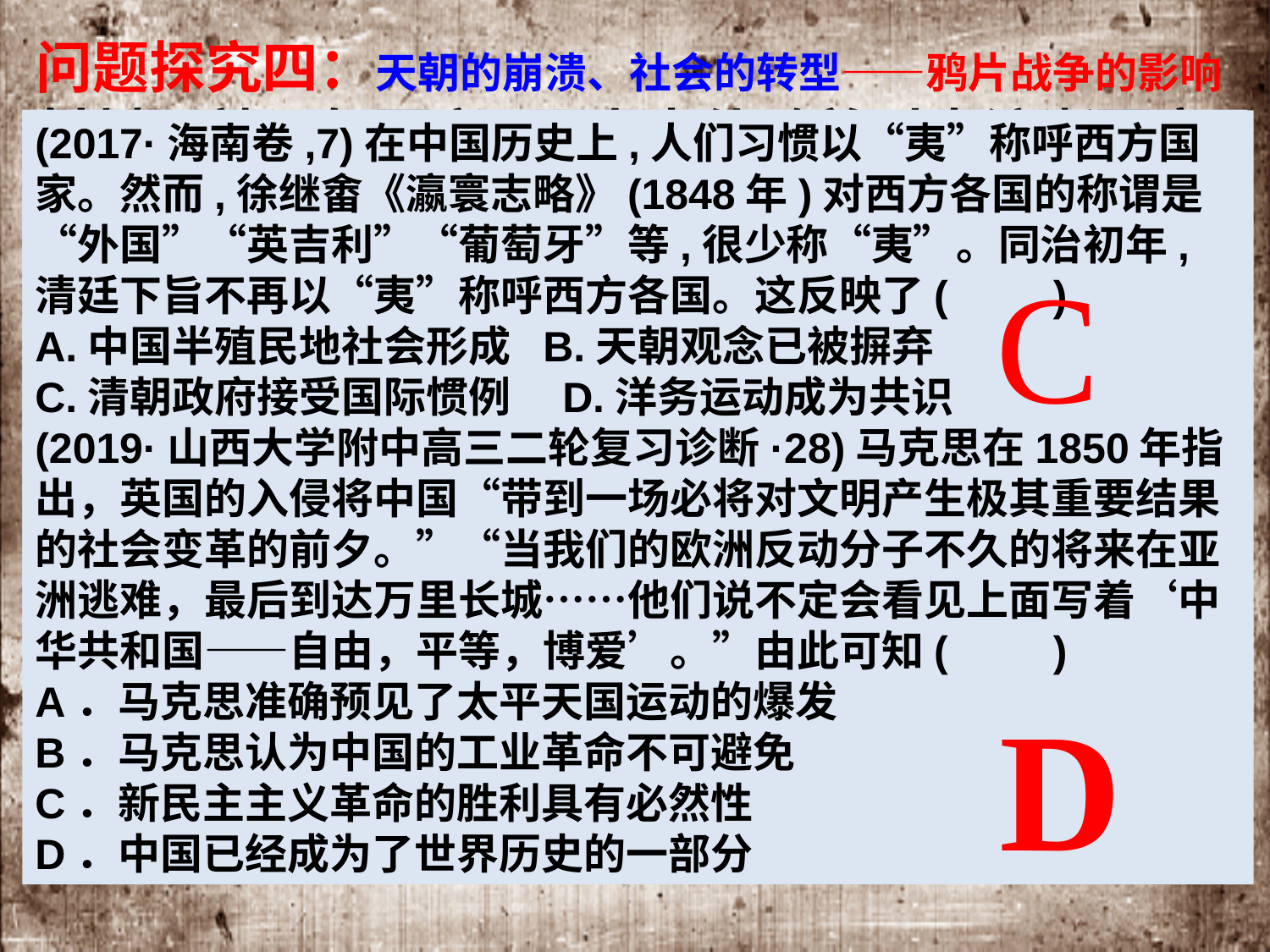

问题探究四：天朝的崩溃、社会的转型——鸦片战争的影响
材料　就一般而言,历史事件随着时光流逝而意义日减。鸦片战争则不然。它是中国历史的转折,提出了中国必须近代化的历史使命①。中国的近代化一日未完成,鸦片战争的意义就一分不会减。生活在这一尚未近代化区域中的人们,体会现实,探索问题,免不了联系到那次灾难性的战争②。屈辱、仇恨、自卑、希望……种种情绪交织,民族感情油然而生③。
                               ——茅海建《天朝的崩溃》
【问题】 根据材料概括鸦片战争对中国的影响。
 政治上：领土主权遭到破坏，开始沦为半殖民地半封建社会，中国人民肩负起反对外国资本主义侵略和反对本国封建统治的双重革命任务，中国革命进入旧民主主义革命时期，中国近代史由此开端.
 经济上：自然经济逐步解体，中国开始被卷入资本主义世界市场，客观上促进了中国商品经济的发展；
思想文化：一部分先进的知识分子开始抛弃陈腐观念，注目世界探索新知，掀起了一股“向西方学习”的新思潮；
总体上：促使中国被迫向近代社会转型，客观上促进了中国的近代化进程。
(2017·海南卷,7)在中国历史上,人们习惯以“夷”称呼西方国家。然而,徐继畬《瀛寰志略》(1848年)对西方各国的称谓是“外国”“英吉利”“葡萄牙”等,很少称“夷”。同治初年,清廷下旨不再以“夷”称呼西方各国。这反映了(　　)
A.中国半殖民地社会形成	B.天朝观念已被摒弃
C.清朝政府接受国际惯例	 D.洋务运动成为共识
(2019·山西大学附中高三二轮复习诊断·28)马克思在1850年指出，英国的入侵将中国“带到一场必将对文明产生极其重要结果的社会变革的前夕。”“当我们的欧洲反动分子不久的将来在亚洲逃难，最后到达万里长城……他们说不定会看见上面写着‘中华共和国——自由，平等，博爱’。”由此可知(　　)
A．马克思准确预见了太平天国运动的爆发
B．马克思认为中国的工业革命不可避免
C．新民主主义革命的胜利具有必然性
D．中国已经成为了世界历史的一部分
C
D